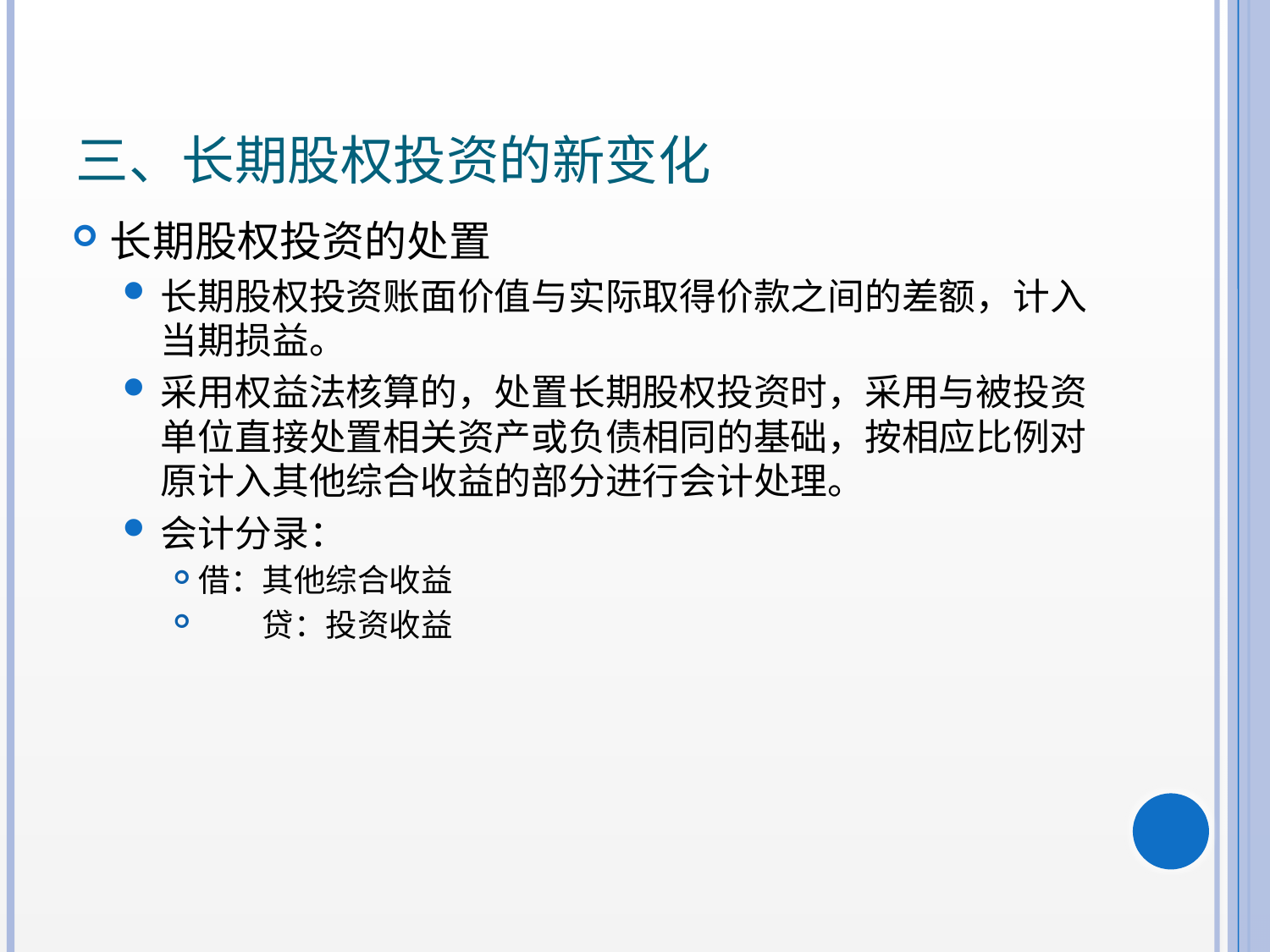

# 三、长期股权投资的新变化
长期股权投资的处置
长期股权投资账面价值与实际取得价款之间的差额，计入当期损益。
采用权益法核算的，处置长期股权投资时，采用与被投资单位直接处置相关资产或负债相同的基础，按相应比例对原计入其他综合收益的部分进行会计处理。
会计分录：
借：其他综合收益
　　贷：投资收益